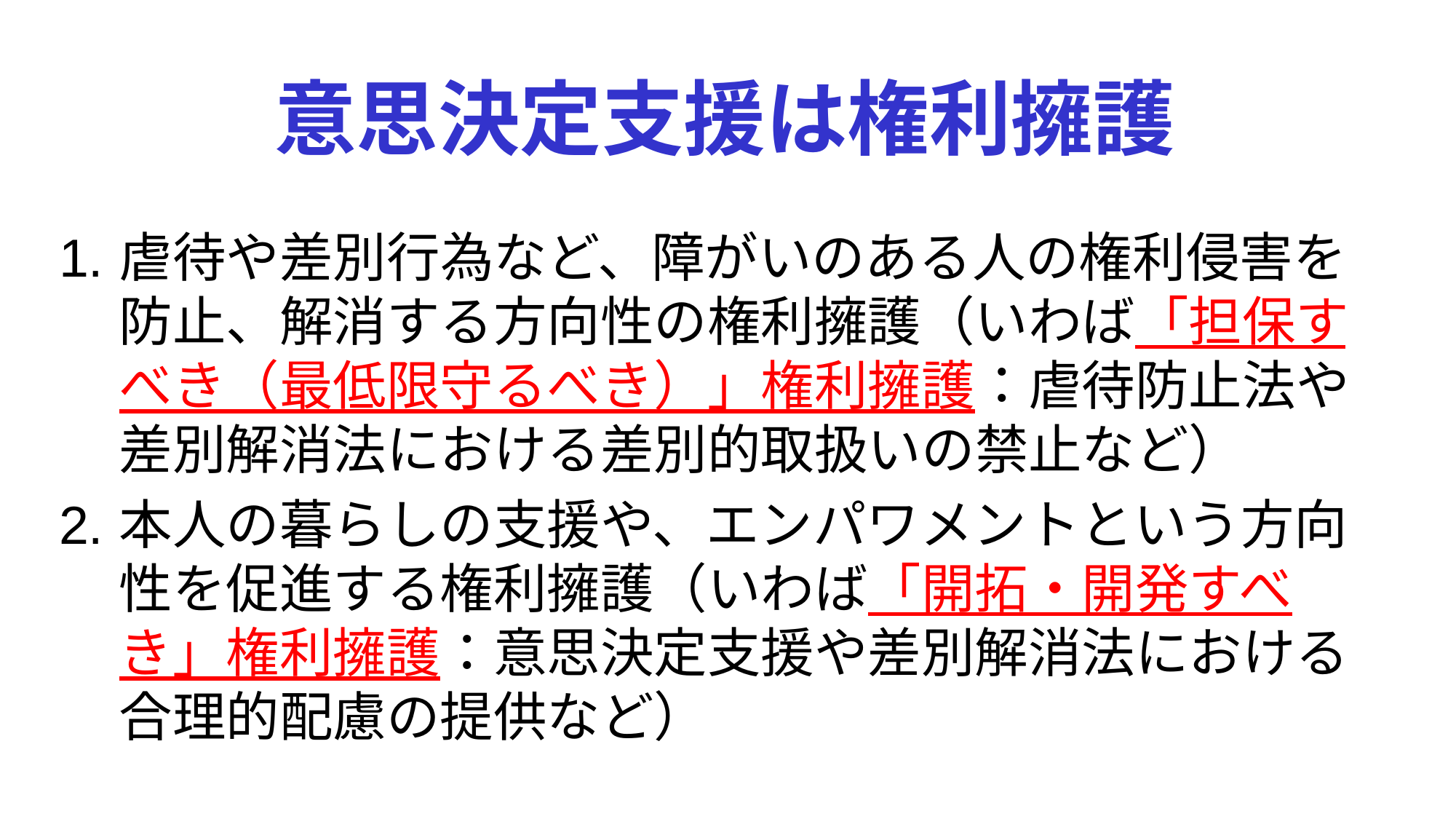

# 意思決定支援は権利擁護
虐待や差別行為など、障がいのある人の権利侵害を防止、解消する方向性の権利擁護（いわば「担保すべき（最低限守るべき）」権利擁護：虐待防止法や差別解消法における差別的取扱いの禁止など）
本人の暮らしの支援や、エンパワメントという方向性を促進する権利擁護（いわば「開拓・開発すべき」権利擁護：意思決定支援や差別解消法における合理的配慮の提供など）